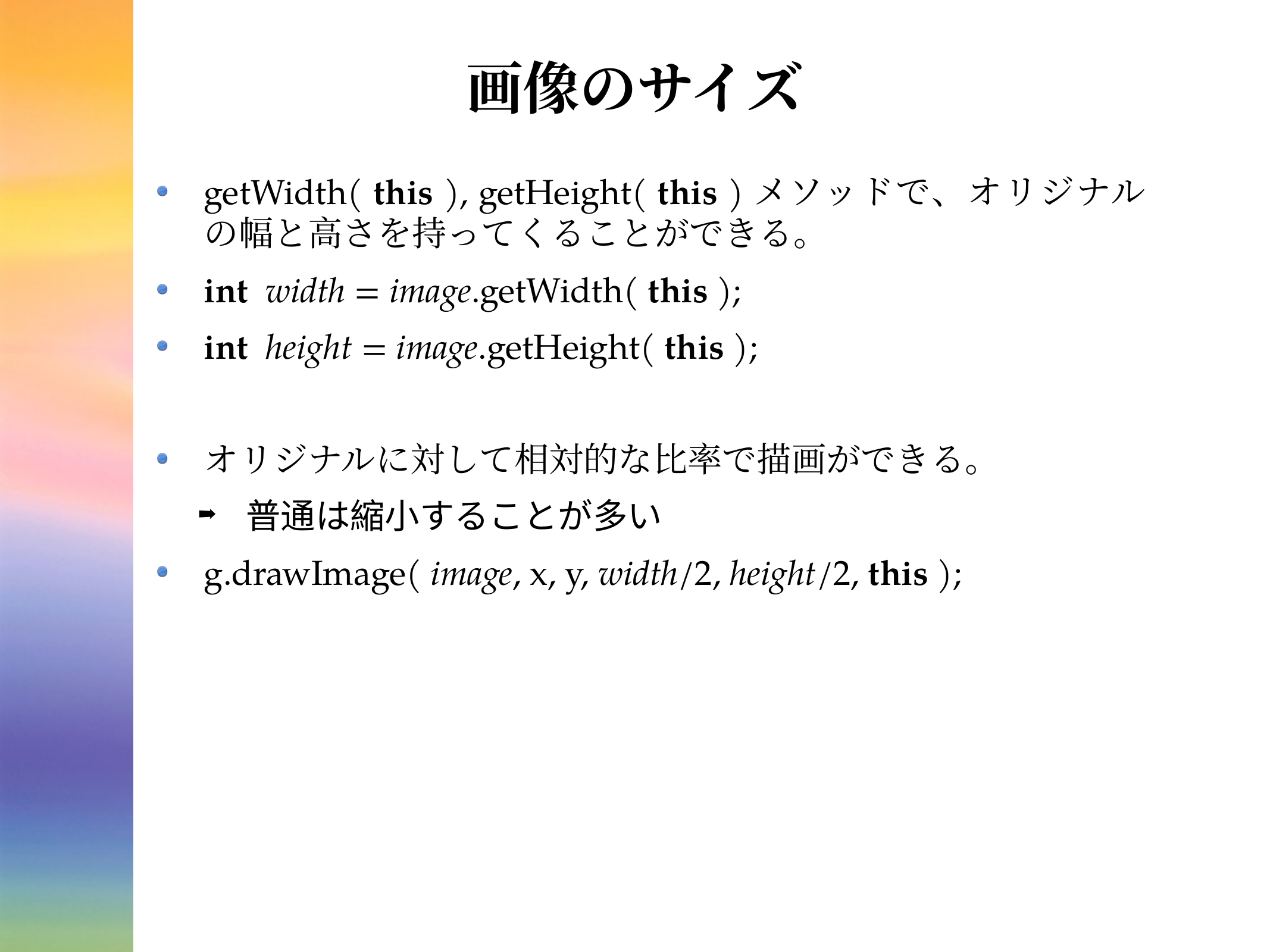

# 画像のサイズ
getWidth( this ), getHeight( this )メソッドで、オリジナルの幅と高さを持ってくることができる。
int  width = image.getWidth( this );
int  height = image.getHeight( this );

オリジナルに対して相対的な比率で描画ができる。
普通は縮小することが多い
g.drawImage( image, x, y, width/2, height/2, this );